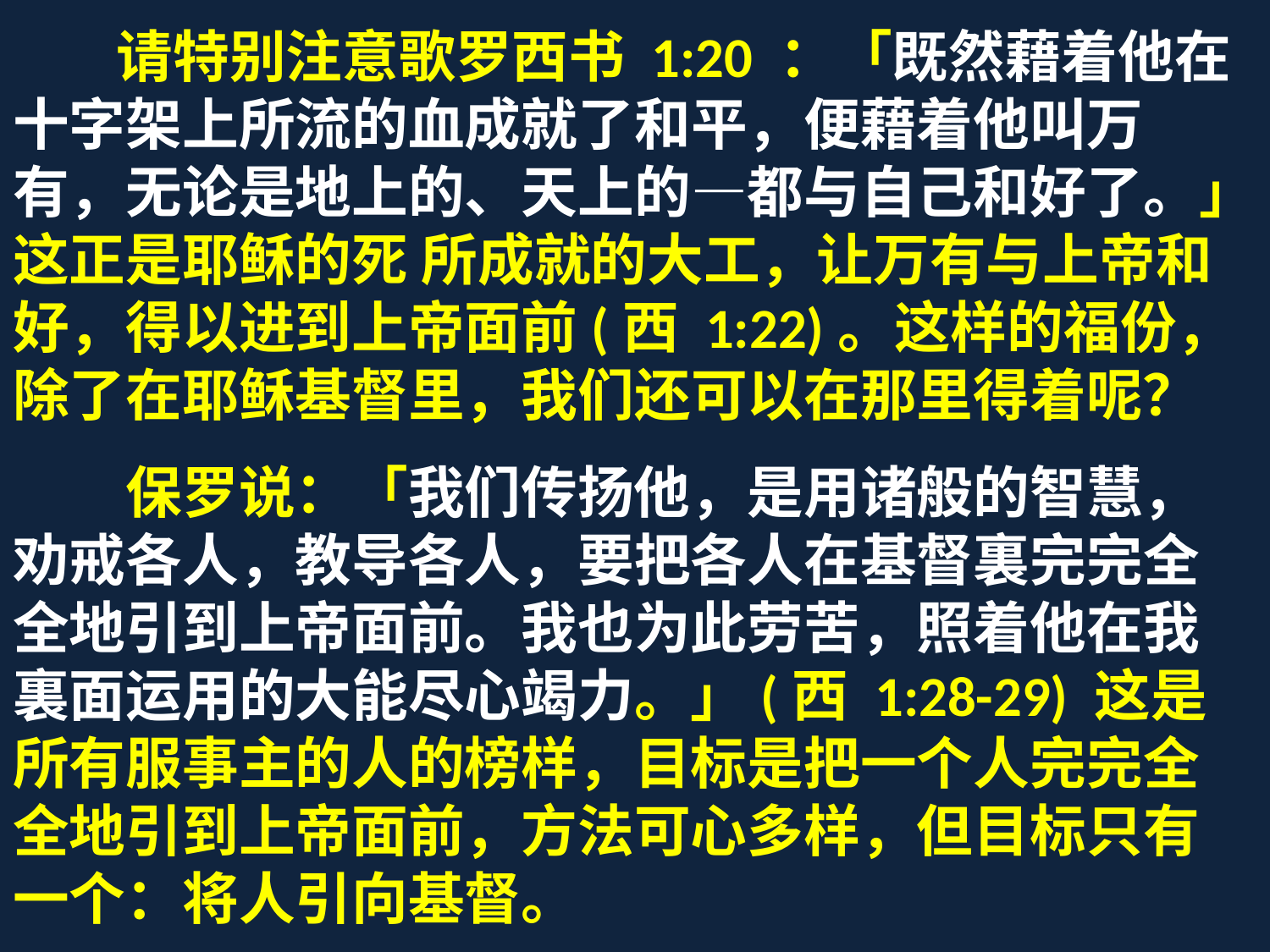

请特别注意歌罗西书 1:20 ：「既然藉着他在十字架上所流的血成就了和平，便藉着他叫万有，无论是地上的、天上的―都与自己和好了。」这正是耶稣的死 所成就的大工，让万有与上帝和好，得以进到上帝面前(西 1:22)。这样的福份，除了在耶稣基督里，我们还可以在那里得着呢？

　　保罗说：「我们传扬他，是用诸般的智慧，劝戒各人，教导各人，要把各人在基督裏完完全全地引到上帝面前。我也为此劳苦，照着他在我裏面运用的大能尽心竭力。」(西 1:28-29) 这是所有服事主的人的榜样，目标是把一个人完完全全地引到上帝面前，方法可心多样，但目标只有一个：将人引向基督。